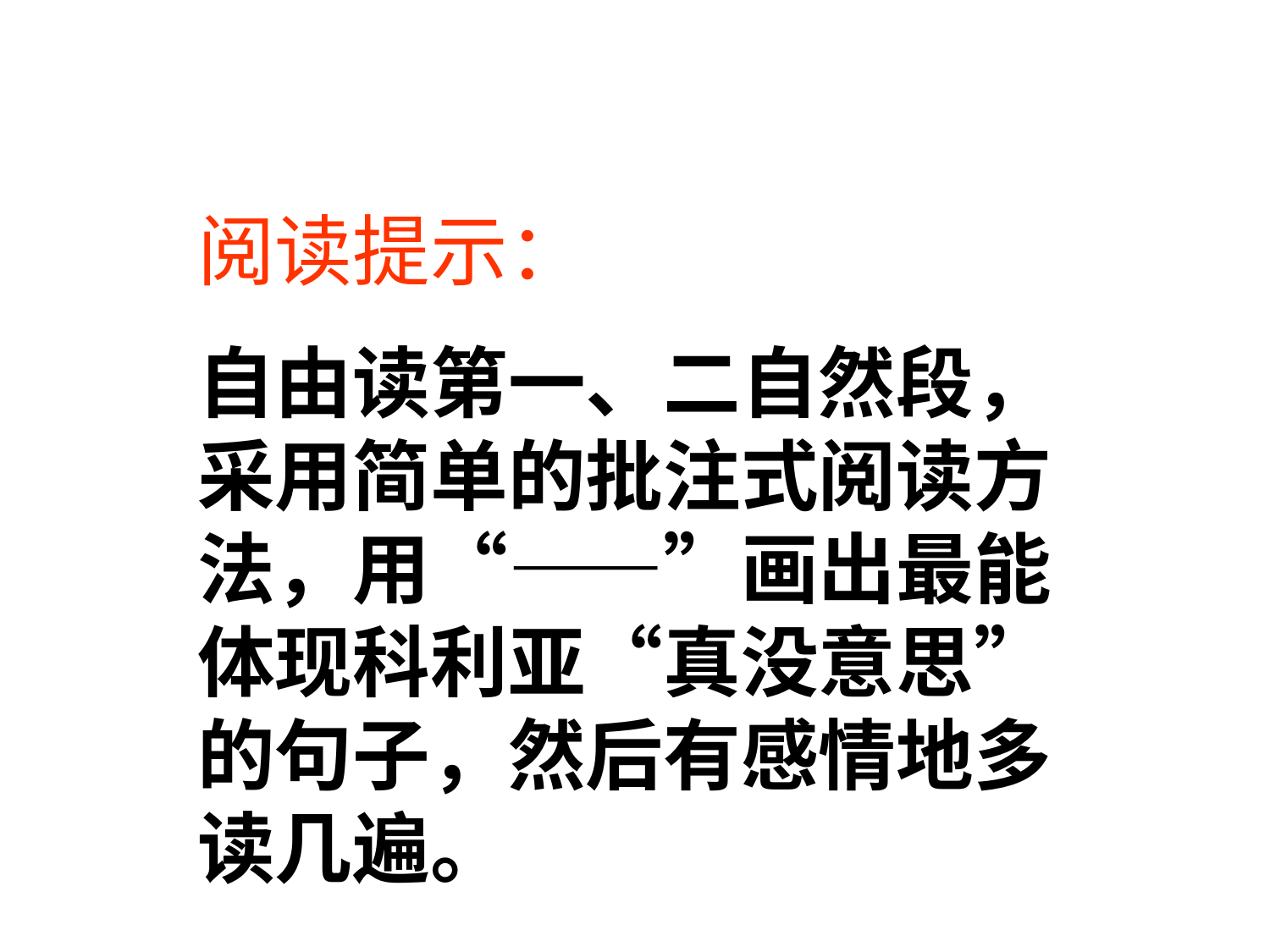

阅读提示：
自由读第一、二自然段，采用简单的批注式阅读方法，用“——”画出最能体现科利亚“真没意思”的句子，然后有感情地多读几遍。